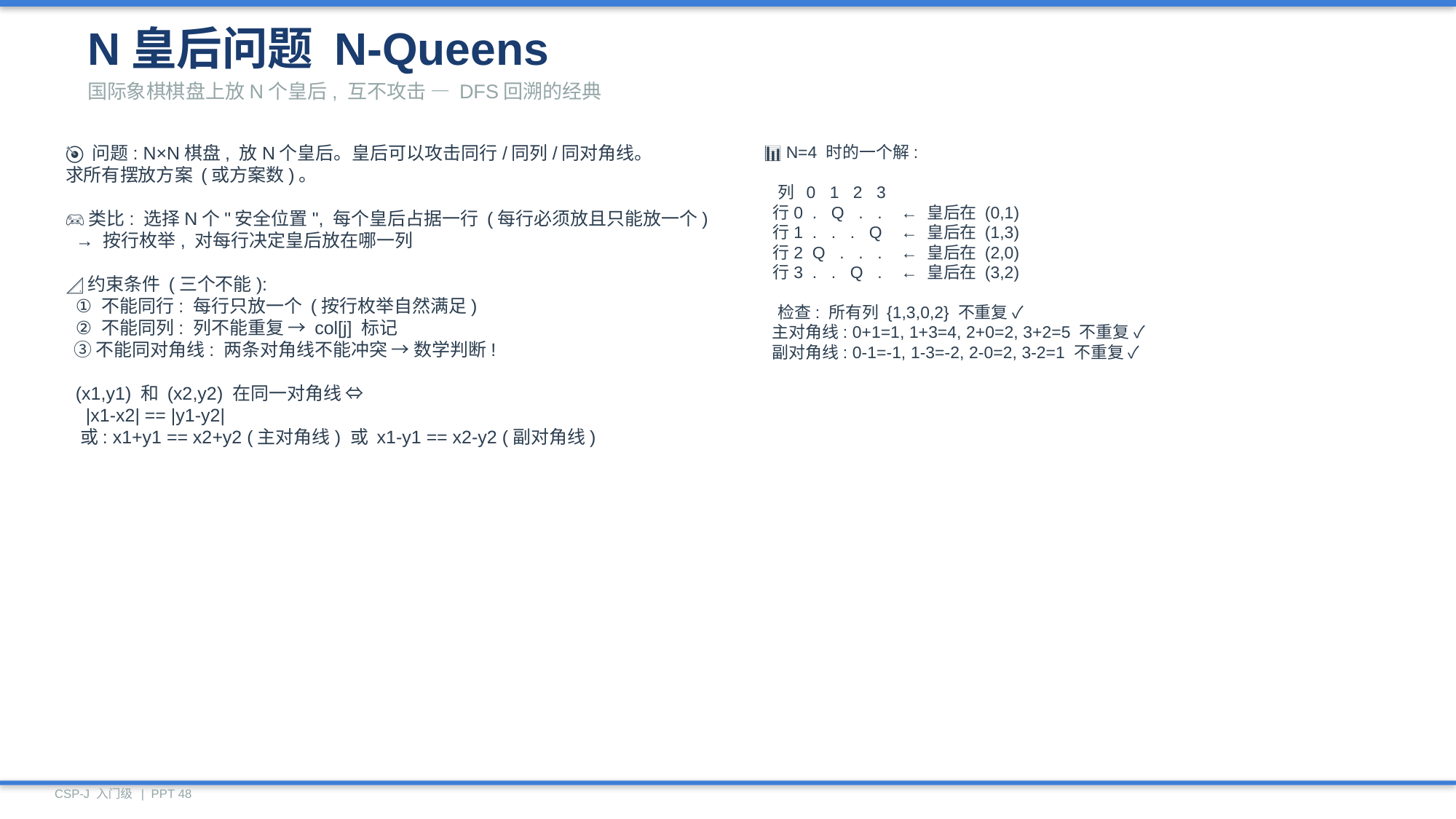

N皇后问题 N-Queens
国际象棋棋盘上放N个皇后, 互不攻击 — DFS回溯的经典
🎯 问题: N×N棋盘, 放N个皇后。皇后可以攻击同行/同列/同对角线。
求所有摆放方案 (或方案数)。
🎮 类比: 选择N个"安全位置", 每个皇后占据一行 (每行必须放且只能放一个)
  → 按行枚举, 对每行决定皇后放在哪一列
📐 约束条件 (三个不能):
  ① 不能同行: 每行只放一个 (按行枚举自然满足)
  ② 不能同列: 列不能重复 → col[j] 标记
  ③ 不能同对角线: 两条对角线不能冲突 → 数学判断!
  (x1,y1) 和 (x2,y2) 在同一对角线 ⇔
    |x1-x2| == |y1-y2|
  或: x1+y1 == x2+y2 (主对角线) 或 x1-y1 == x2-y2 (副对角线)
📊 N=4 时的一个解:
  列  0   1   2   3
 行0  .   Q   .   .    ← 皇后在 (0,1)
 行1  .   .   .   Q    ← 皇后在 (1,3)
 行2  Q   .   .   .    ← 皇后在 (2,0)
 行3  .   .   Q   .    ← 皇后在 (3,2)
  检查: 所有列 {1,3,0,2} 不重复 ✓
  主对角线: 0+1=1, 1+3=4, 2+0=2, 3+2=5 不重复 ✓
  副对角线: 0-1=-1, 1-3=-2, 2-0=2, 3-2=1 不重复 ✓

CSP-J 入门级  |  PPT 48